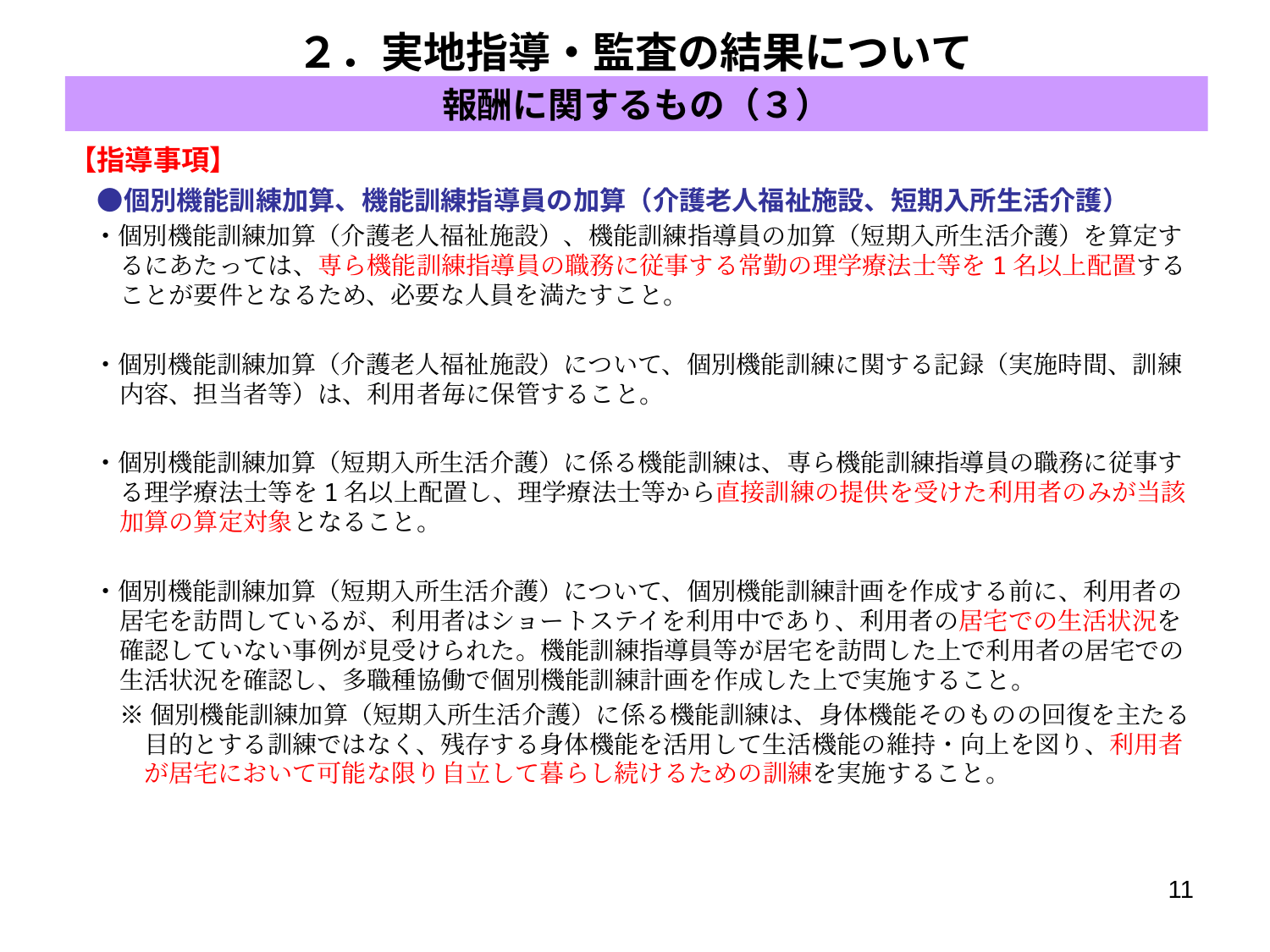

２．実地指導・監査の結果について
報酬に関するもの（３）
【指導事項】
　●個別機能訓練加算、機能訓練指導員の加算（介護老人福祉施設、短期入所生活介護）
・個別機能訓練加算（介護老人福祉施設）、機能訓練指導員の加算（短期入所生活介護）を算定するにあたっては、専ら機能訓練指導員の職務に従事する常勤の理学療法士等を1名以上配置することが要件となるため、必要な人員を満たすこと。

・個別機能訓練加算（介護老人福祉施設）について、個別機能訓練に関する記録（実施時間、訓練内容、担当者等）は、利用者毎に保管すること。

・個別機能訓練加算（短期入所生活介護）に係る機能訓練は、専ら機能訓練指導員の職務に従事する理学療法士等を1名以上配置し、理学療法士等から直接訓練の提供を受けた利用者のみが当該加算の算定対象となること。

・個別機能訓練加算（短期入所生活介護）について、個別機能訓練計画を作成する前に、利用者の居宅を訪問しているが、利用者はショートステイを利用中であり、利用者の居宅での生活状況を確認していない事例が見受けられた。機能訓練指導員等が居宅を訪問した上で利用者の居宅での生活状況を確認し、多職種協働で個別機能訓練計画を作成した上で実施すること。
※個別機能訓練加算（短期入所生活介護）に係る機能訓練は、身体機能そのものの回復を主たる目的とする訓練ではなく、残存する身体機能を活用して生活機能の維持・向上を図り、利用者が居宅において可能な限り自立して暮らし続けるための訓練を実施すること。
11